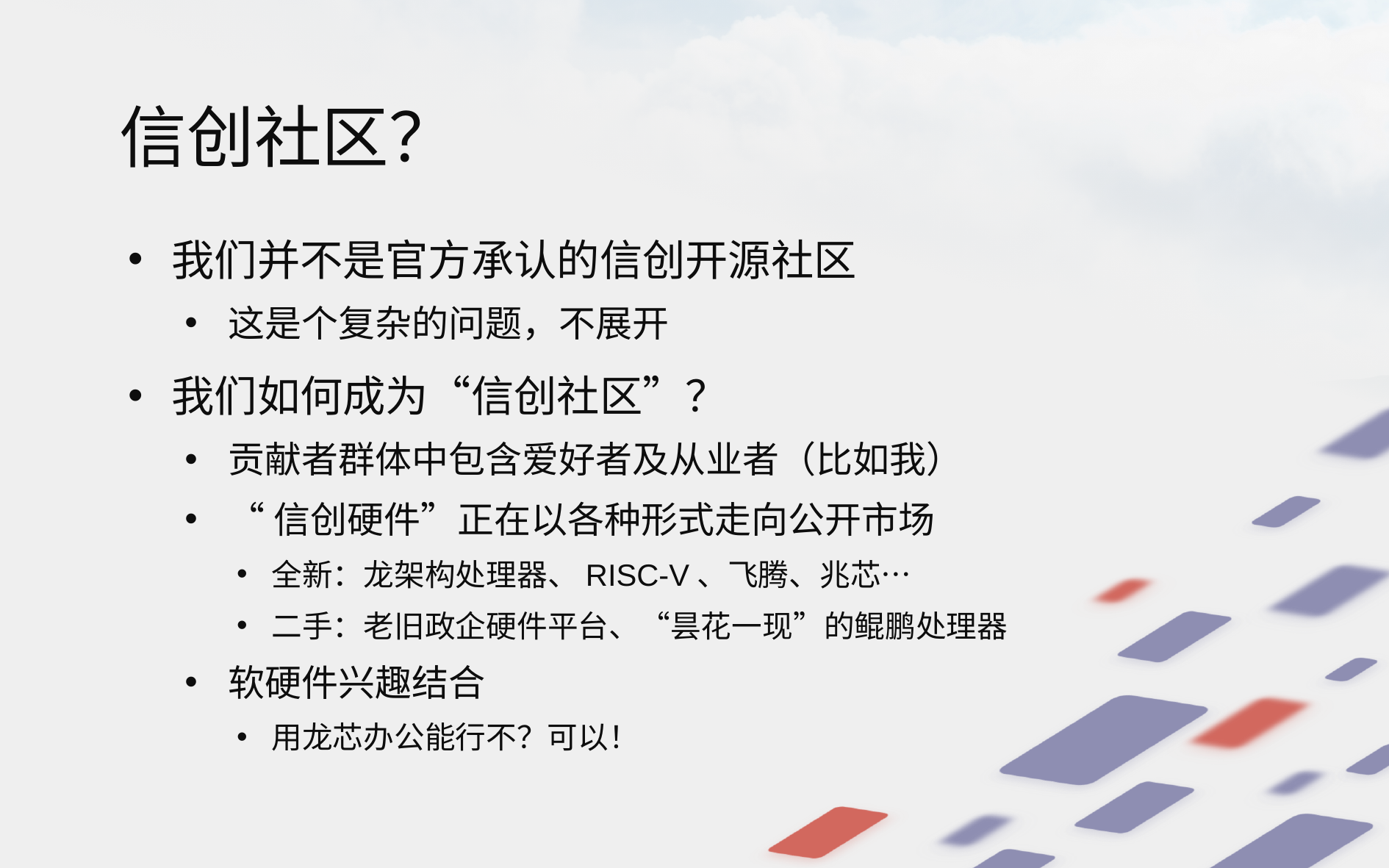

# 信创社区？
我们并不是官方承认的信创开源社区
这是个复杂的问题，不展开
我们如何成为“信创社区”？
贡献者群体中包含爱好者及从业者（比如我）
“信创硬件”正在以各种形式走向公开市场
全新：龙架构处理器、RISC-V、飞腾、兆芯…
二手：老旧政企硬件平台、“昙花一现”的鲲鹏处理器
软硬件兴趣结合
用龙芯办公能行不？可以！